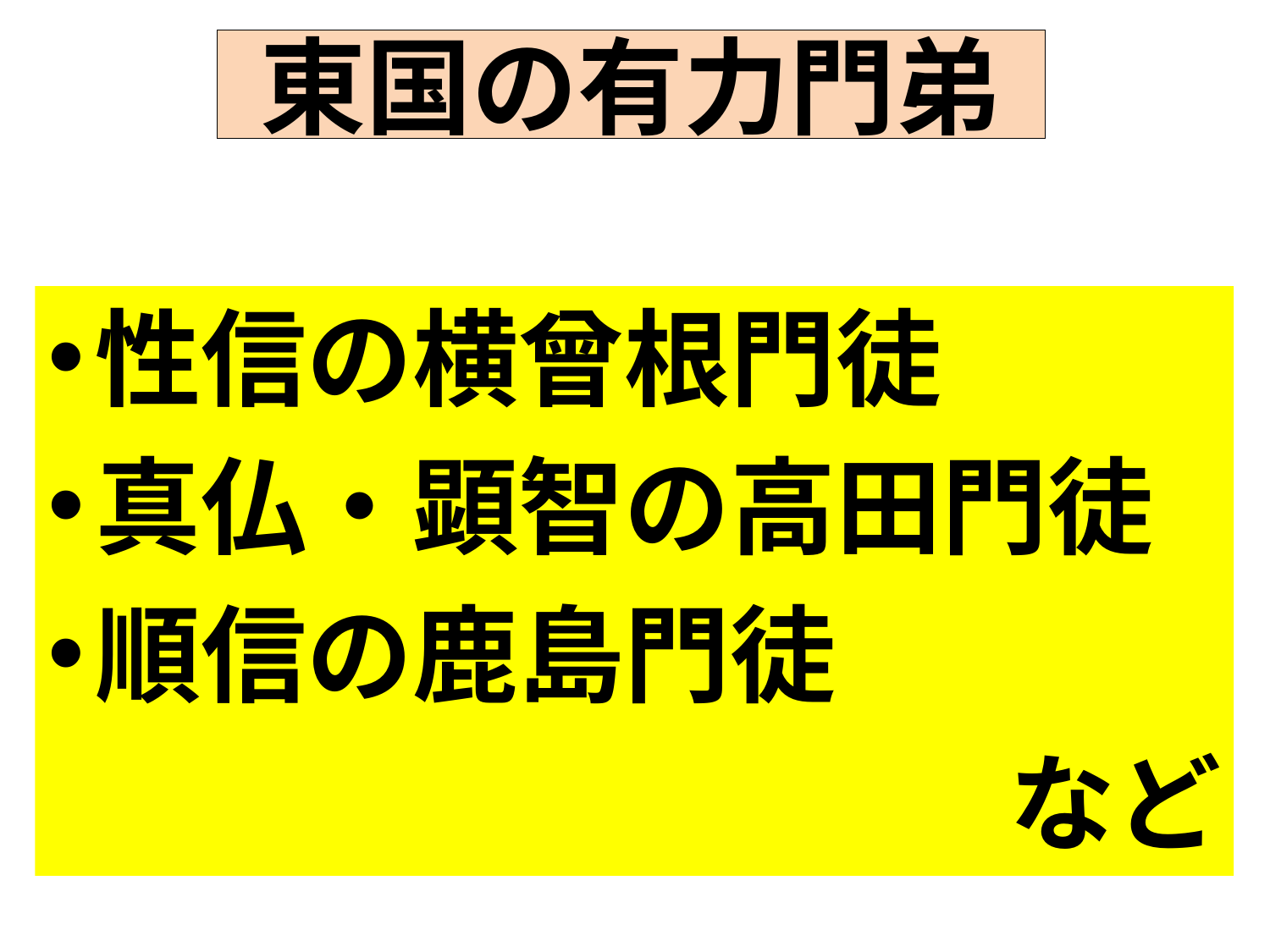

# 東国の有力門弟
性信の横曾根門徒
真仏・顕智の高田門徒
順信の鹿島門徒
など